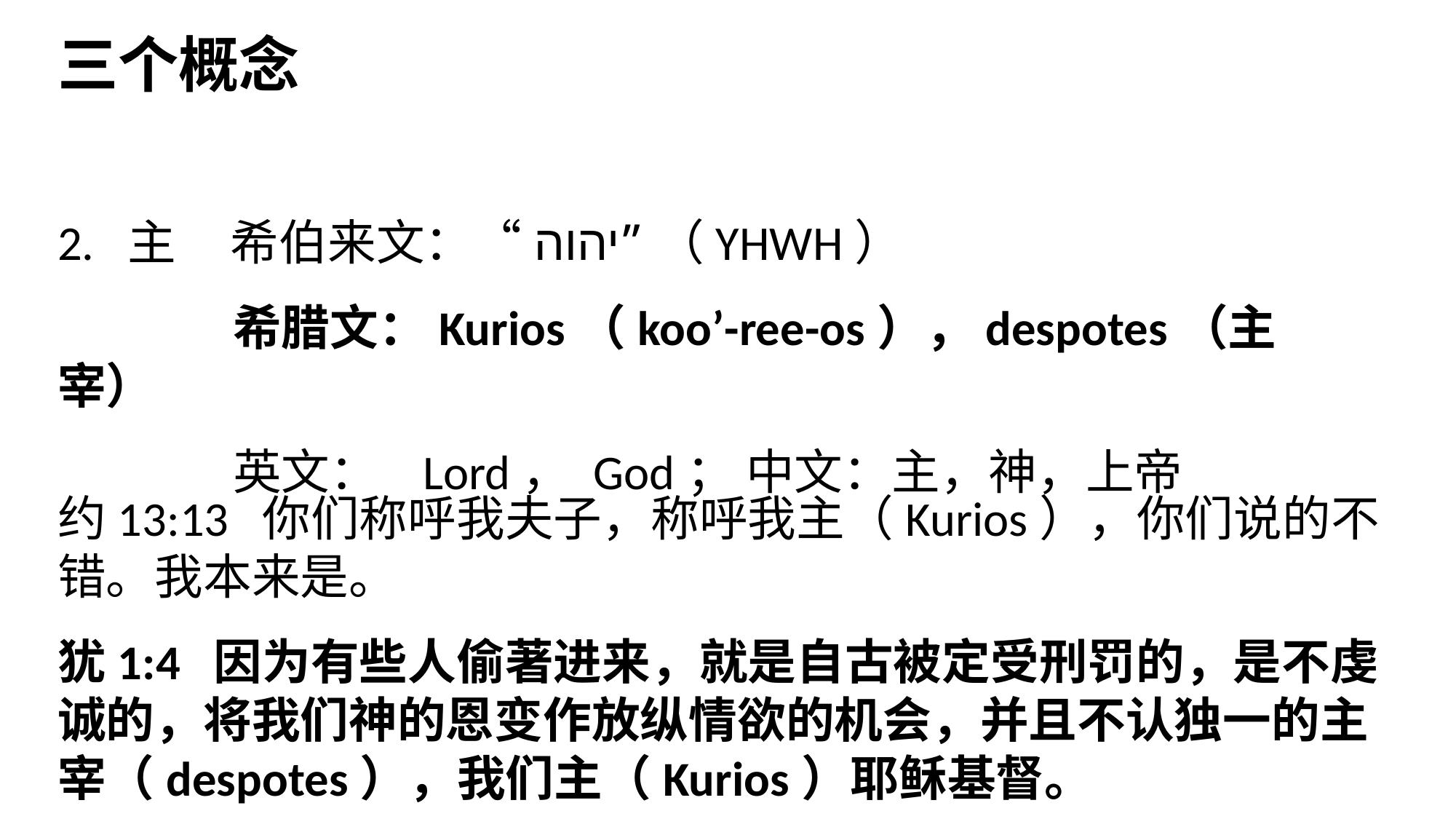

三个概念

2.  主     希伯来文：“יהוה‎”（YHWH）
               希腊文：Kurios（koo’-ree-os），despotes（主宰）
               英文：   Lord， God； 中文：主，神，上帝
约13:13  你们称呼我夫子，称呼我主（Kurios），你们说的不错。我本来是。
犹1:4  因为有些人偷著进来，就是自古被定受刑罚的，是不虔诚的，将我们神的恩变作放纵情欲的机会，并且不认独一的主宰（despotes），我们主（Kurios）耶稣基督。